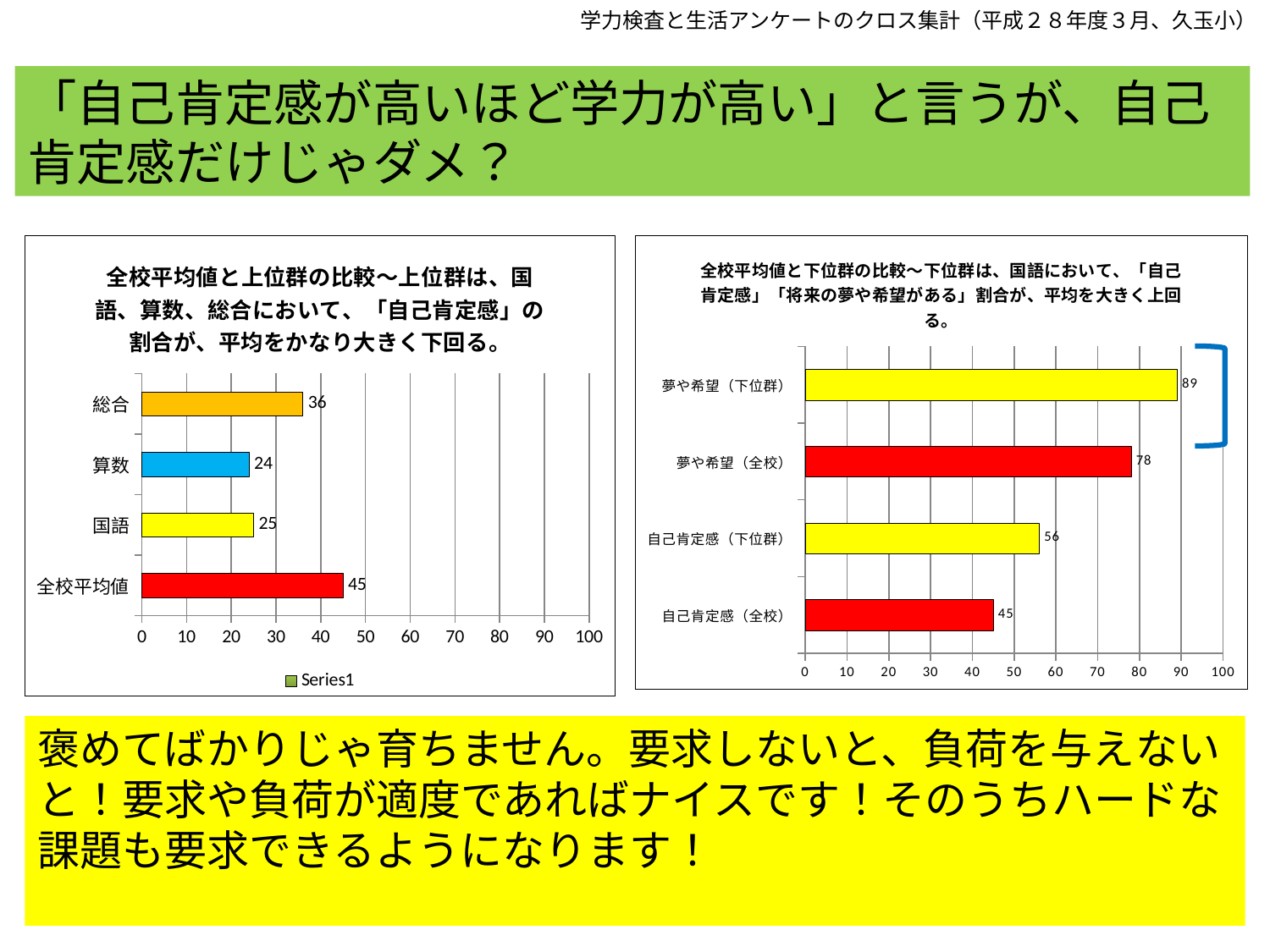

学力検査と生活アンケートのクロス集計（平成２８年度３月、久玉小）
「自己肯定感が高いほど学力が高い」と言うが、自己肯定感だけじゃダメ？

### Chart:

| Category |  |
|---|---|
| 全校平均値 | 45.0 |
| 国語 | 25.0 |
| 算数 | 24.0 |
| 総合 | 36.0 |

### Chart:

| Category |  |
|---|---|
| 自己肯定感（全校） | 45.0 |
| 自己肯定感（下位群） | 56.0 |
| 夢や希望（全校） | 78.0 |
| 夢や希望（下位群） | 89.0 |
褒めてばかりじゃ育ちません。要求しないと、負荷を与えないと！要求や負荷が適度であればナイスです！そのうちハードな課題も要求できるようになります！